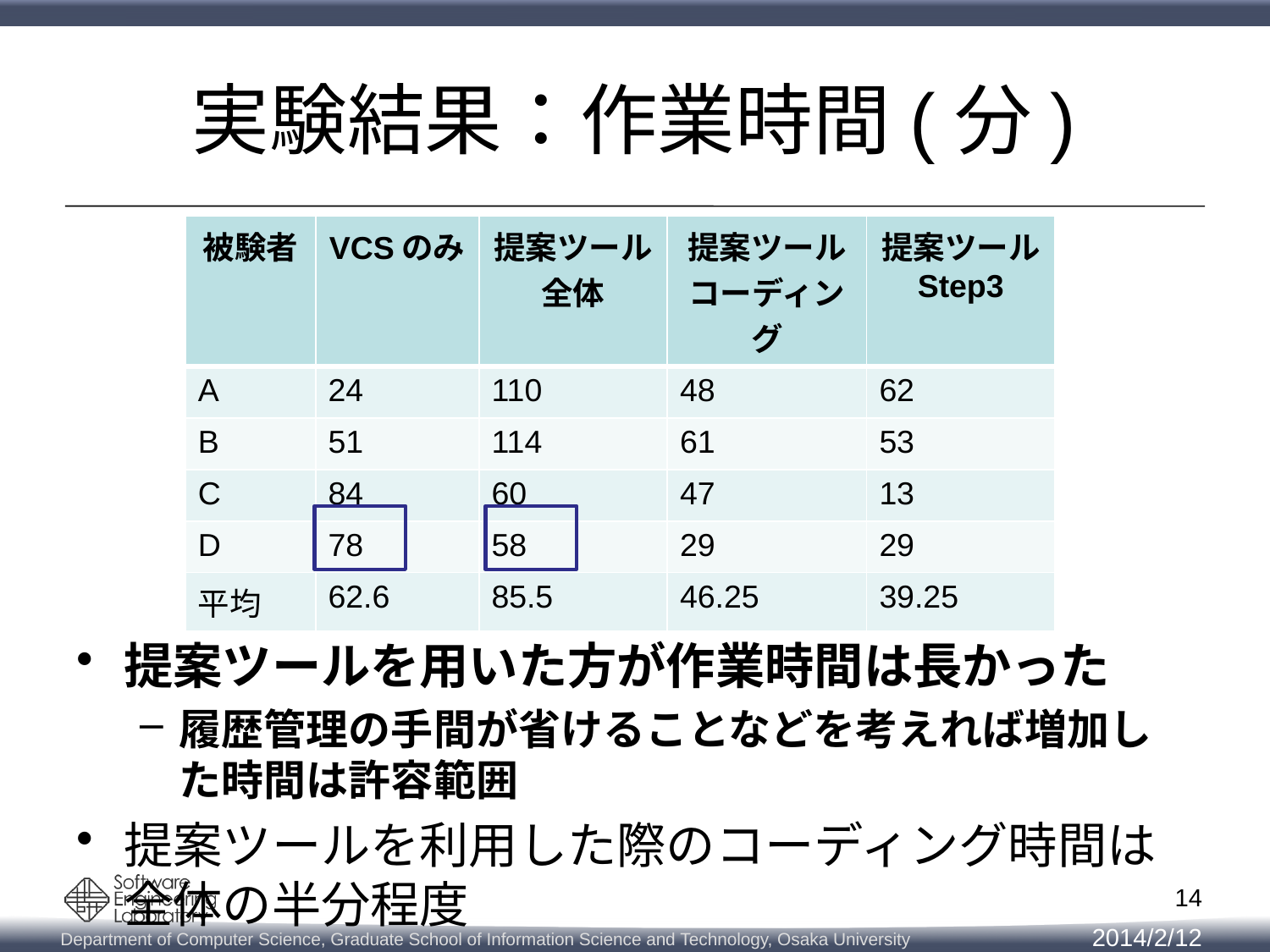

# 実験結果：作業時間(分)

提案ツールを用いた方が作業時間は長かった
履歴管理の手間が省けることなどを考えれば増加した時間は許容範囲
提案ツールを利用した際のコーディング時間は全体の半分程度
| 被験者 | VCSのみ | 提案ツール 全体 | 提案ツール コーディング | 提案ツール Step3 |
| --- | --- | --- | --- | --- |
| A | 24 | 110 | 48 | 62 |
| B | 51 | 114 | 61 | 53 |
| C | 84 | 60 | 47 | 13 |
| D | 78 | 58 | 29 | 29 |
| 平均 | 62.6 | 85.5 | 46.25 | 39.25 |

14
2014/2/12